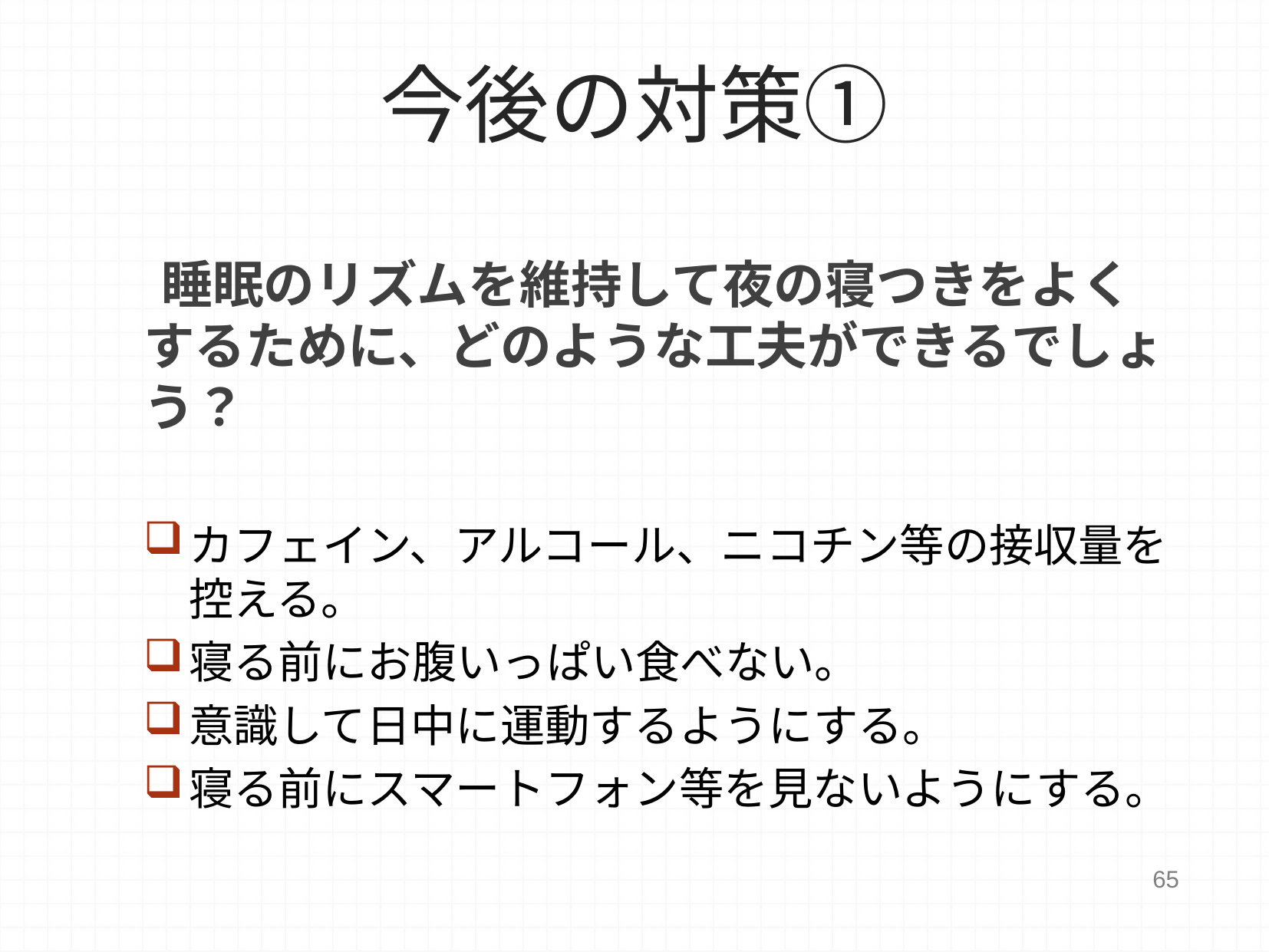

# 今後の対策①
　睡眠のリズムを維持して夜の寝つきをよくするために、どのような工夫ができるでしょう？

カフェイン、アルコール、ニコチン等の接収量を控える。
寝る前にお腹いっぱい食べない。
意識して日中に運動するようにする。
寝る前にスマートフォン等を見ないようにする。
65